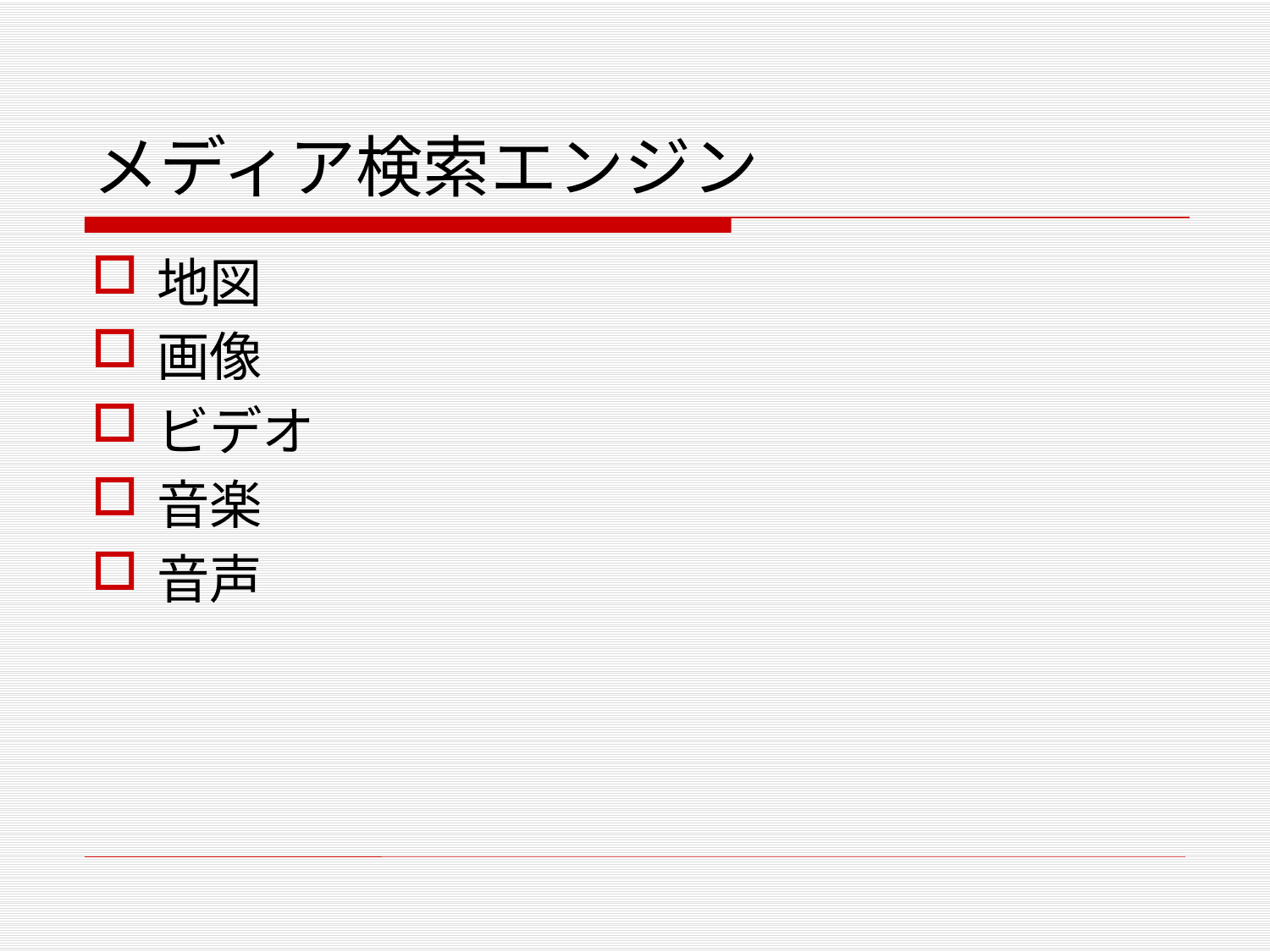

# メディア検索エンジン
地図
画像
ビデオ
音楽
音声